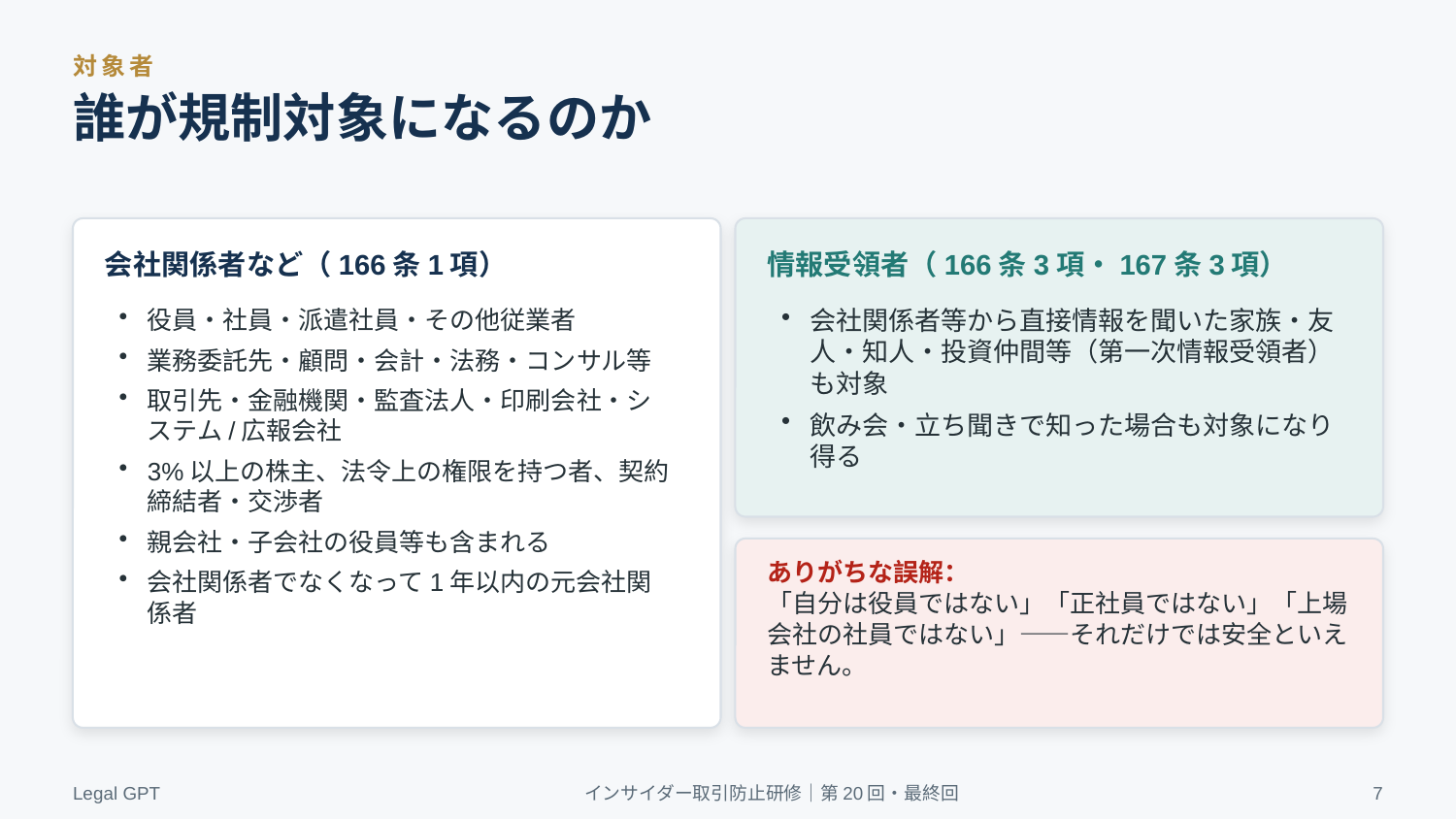

対象者
誰が規制対象になるのか

会社関係者など（166条1項）
情報受領者（166条3項・167条3項）
役員・社員・派遣社員・その他従業者
業務委託先・顧問・会計・法務・コンサル等
取引先・金融機関・監査法人・印刷会社・システム/広報会社
3%以上の株主、法令上の権限を持つ者、契約締結者・交渉者
親会社・子会社の役員等も含まれる
会社関係者でなくなって1年以内の元会社関係者
会社関係者等から直接情報を聞いた家族・友人・知人・投資仲間等（第一次情報受領者）も対象
飲み会・立ち聞きで知った場合も対象になり得る

ありがちな誤解：
「自分は役員ではない」「正社員ではない」「上場会社の社員ではない」――それだけでは安全といえません。
Legal GPT
インサイダー取引防止研修｜第20回・最終回
7